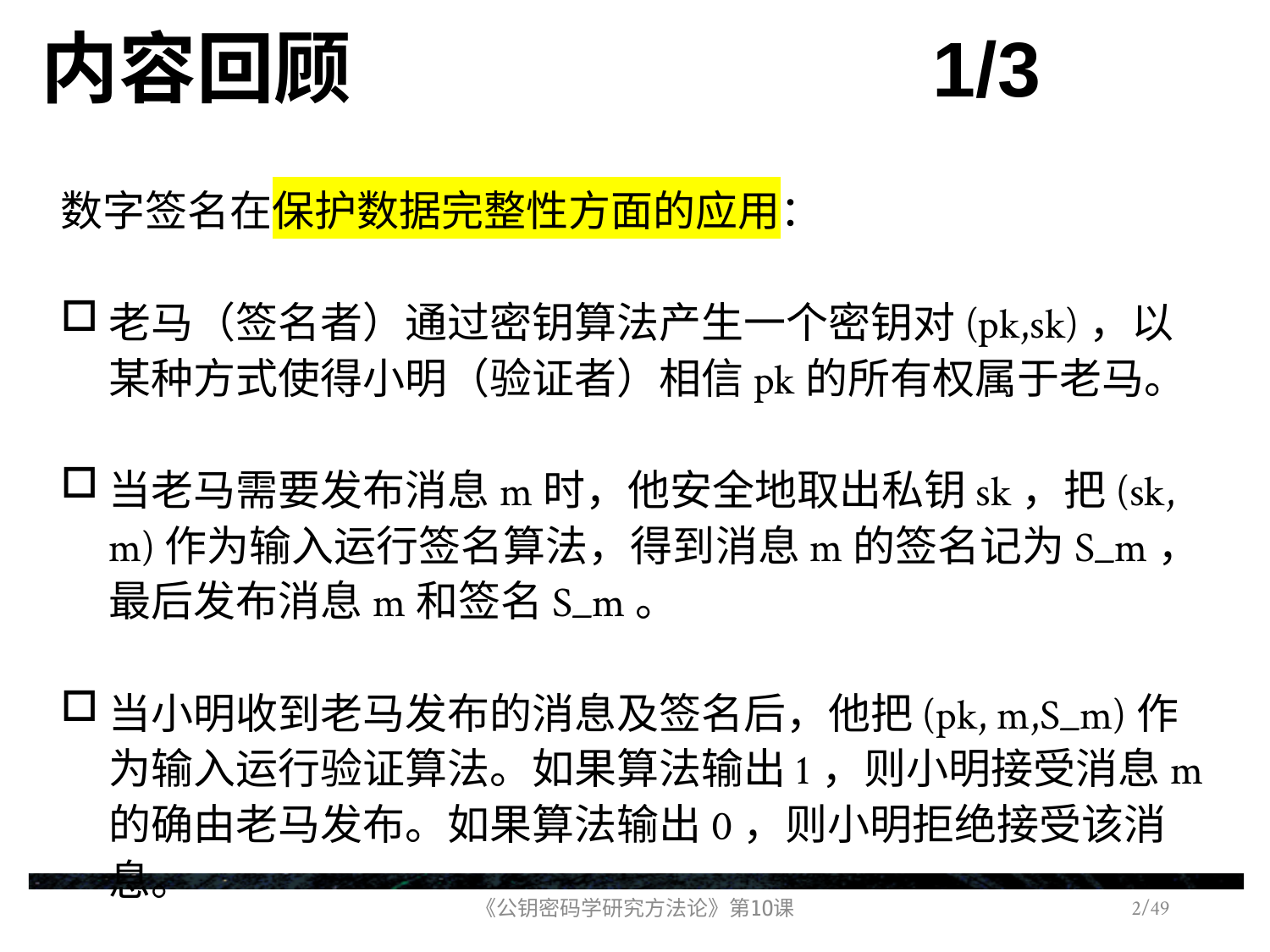

# 内容回顾                                1/3
数字签名在保护数据完整性方面的应用：

老马（签名者）通过密钥算法产生一个密钥对(pk,sk)，以某种方式使得小明（验证者）相信pk的所有权属于老马。

当老马需要发布消息m时，他安全地取出私钥sk，把(sk, m)作为输入运行签名算法，得到消息m的签名记为S_m，最后发布消息m和签名S_m。

当小明收到老马发布的消息及签名后，他把(pk, m,S_m)作为输入运行验证算法。如果算法输出1，则小明接受消息m的确由老马发布。如果算法输出0，则小明拒绝接受该消息。
《公钥密码学研究方法论》第10课
2/49